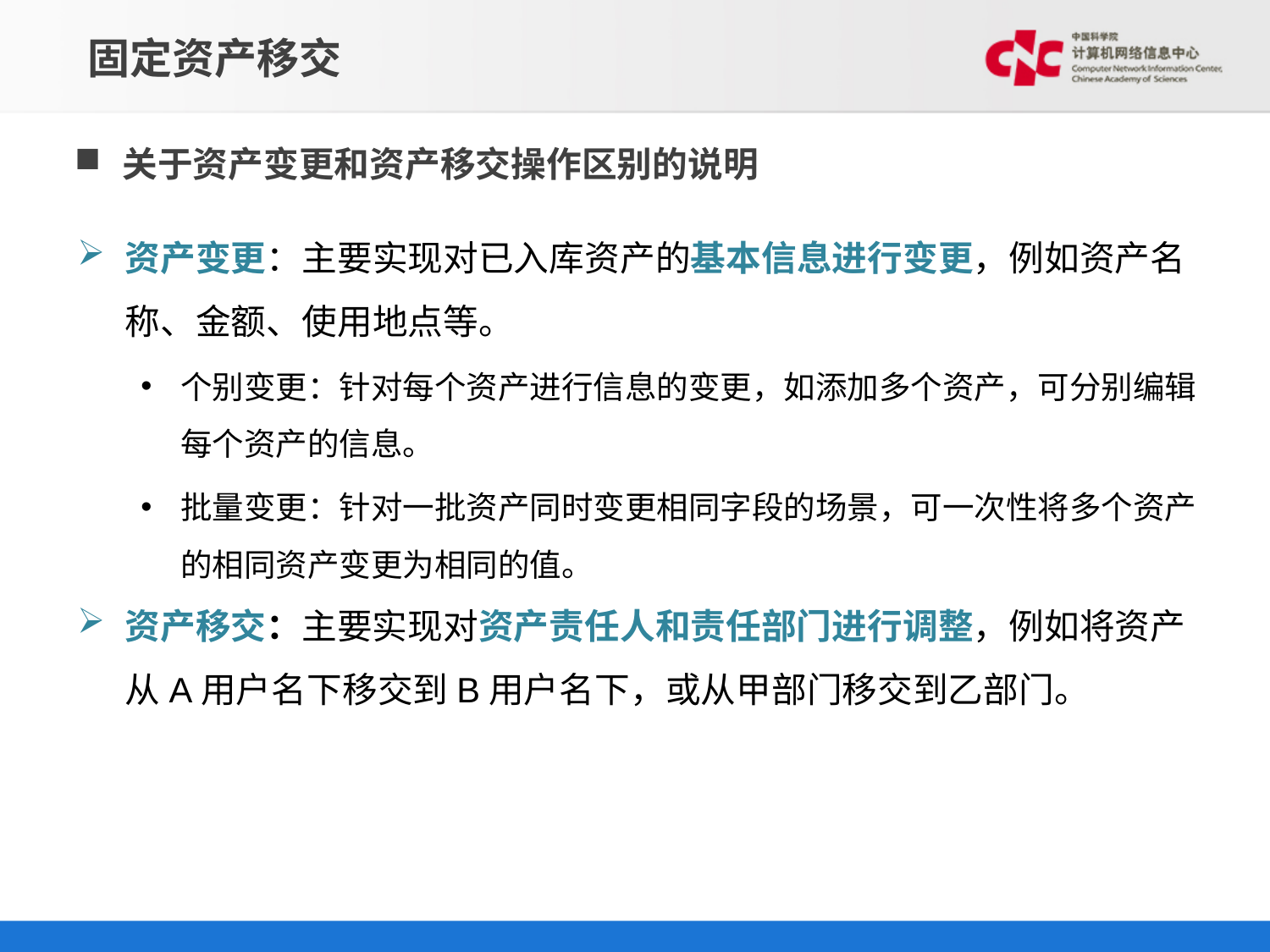

# 固定资产移交
关于资产变更和资产移交操作区别的说明
资产变更：主要实现对已入库资产的基本信息进行变更，例如资产名称、金额、使用地点等。
个别变更：针对每个资产进行信息的变更，如添加多个资产，可分别编辑每个资产的信息。
批量变更：针对一批资产同时变更相同字段的场景，可一次性将多个资产的相同资产变更为相同的值。
资产移交：主要实现对资产责任人和责任部门进行调整，例如将资产从A用户名下移交到B用户名下，或从甲部门移交到乙部门。